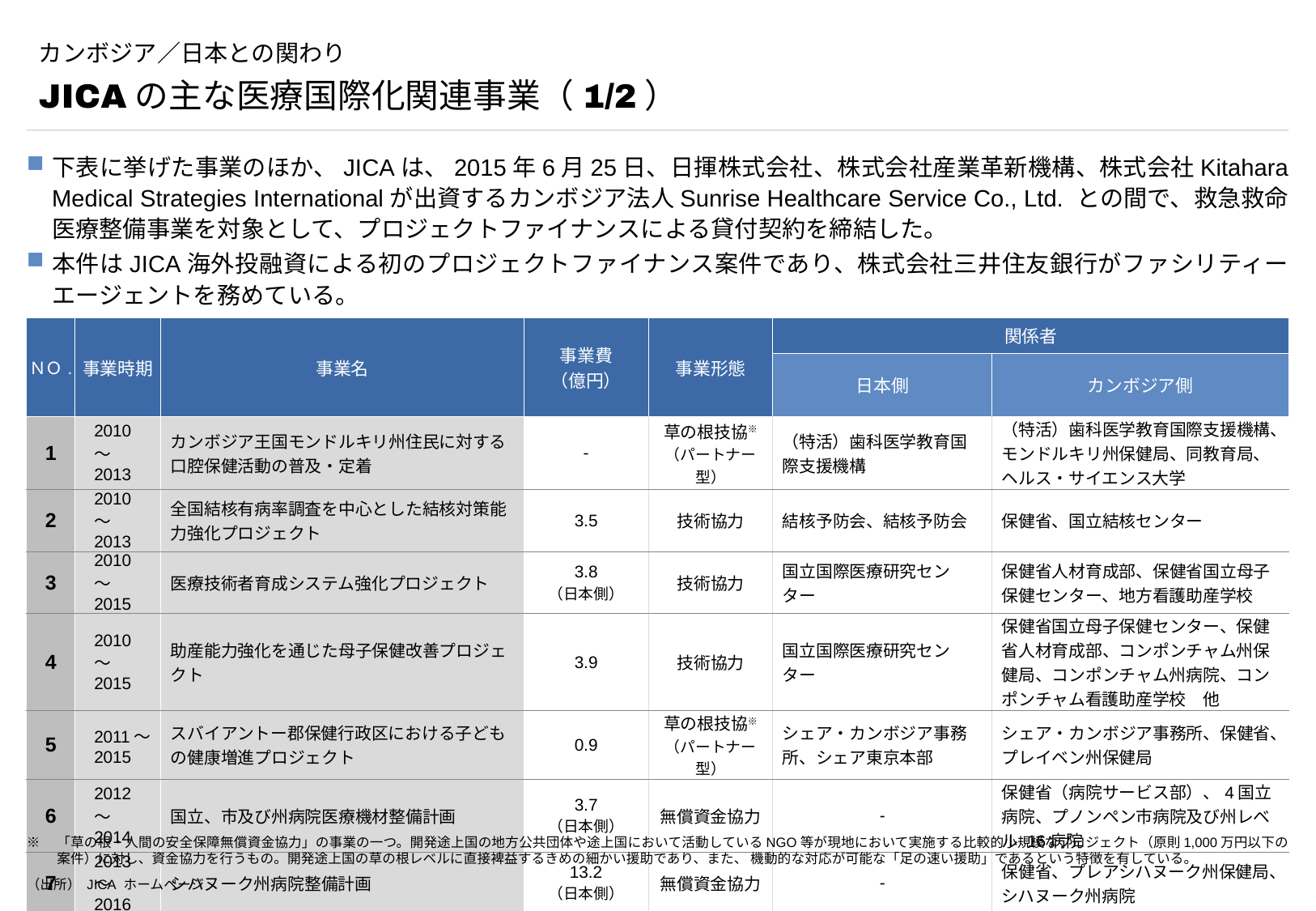

# カンボジア／日本との関わり
JICAの主な医療国際化関連事業（1/2）
下表に挙げた事業のほか、JICAは、2015年6月25日、日揮株式会社、株式会社産業革新機構、株式会社Kitahara Medical Strategies Internationalが出資するカンボジア法人Sunrise Healthcare Service Co., Ltd. との間で、救急救命医療整備事業を対象として、プロジェクトファイナンスによる貸付契約を締結した。
本件はJICA海外投融資による初のプロジェクトファイナンス案件であり、株式会社三井住友銀行がファシリティーエージェントを務めている。
| ＮＯ. | 事業時期 | 事業名 | 事業費 （億円） | 事業形態 | 関係者 |  |
| --- | --- | --- | --- | --- | --- | --- |
|  |  |  |  |  | 日本側 | カンボジア側 |
| 1 | 2010～2013 | カンボジア王国モンドルキリ州住民に対する口腔保健活動の普及・定着 | - | 草の根技協※（パートナー型） | （特活）歯科医学教育国際支援機構 | （特活）歯科医学教育国際支援機構、モンドルキリ州保健局、同教育局、ヘルス・サイエンス大学 |
| 2 | 2010～2013 | 全国結核有病率調査を中心とした結核対策能力強化プロジェクト | 3.5 | 技術協力 | 結核予防会、結核予防会 | 保健省、国立結核センター |
| 3 | 2010～2015 | 医療技術者育成システム強化プロジェクト | 3.8 （日本側） | 技術協力 | 国立国際医療研究センター | 保健省人材育成部、保健省国立母子保健センター、地方看護助産学校 |
| 4 | 2010～2015 | 助産能力強化を通じた母子保健改善プロジェクト | 3.9 | 技術協力 | 国立国際医療研究センター | 保健省国立母子保健センター、保健省人材育成部、コンポンチャム州保健局、コンポンチャム州病院、コンポンチャム看護助産学校　他 |
| 5 | 2011～2015 | スバイアントー郡保健行政区における子どもの健康増進プロジェクト | 0.9 | 草の根技協※（パートナー型） | シェア・カンボジア事務所、シェア東京本部 | シェア・カンボジア事務所、保健省、プレイベン州保健局 |
| 6 | 2012～2014 | 国立、市及び州病院医療機材整備計画 | 3.7 （日本側） | 無償資金協力 | - | 保健省（病院サービス部）、4国立病院、プノンペン市病院及び州レベル 16病院 |
| 7 | 2013～2016 | シハヌーク州病院整備計画 | 13.2 （日本側） | 無償資金協力 | - | 保健省、プレアシハヌーク州保健局、シハヌーク州病院 |
※	「草の根・人間の安全保障無償資金協力」の事業の一つ。開発途上国の地方公共団体や途上国において活動しているNGO等が現地において実施する比較的小規模なプロジェクト（原則1,000万円以下の案件）に対し、資金協力を行うもの。開発途上国の草の根レベルに直接裨益するきめの細かい援助であり、また、 機動的な対応が可能な「足の速い援助」であるという特徴を有している。
（出所） JICA ホームページ